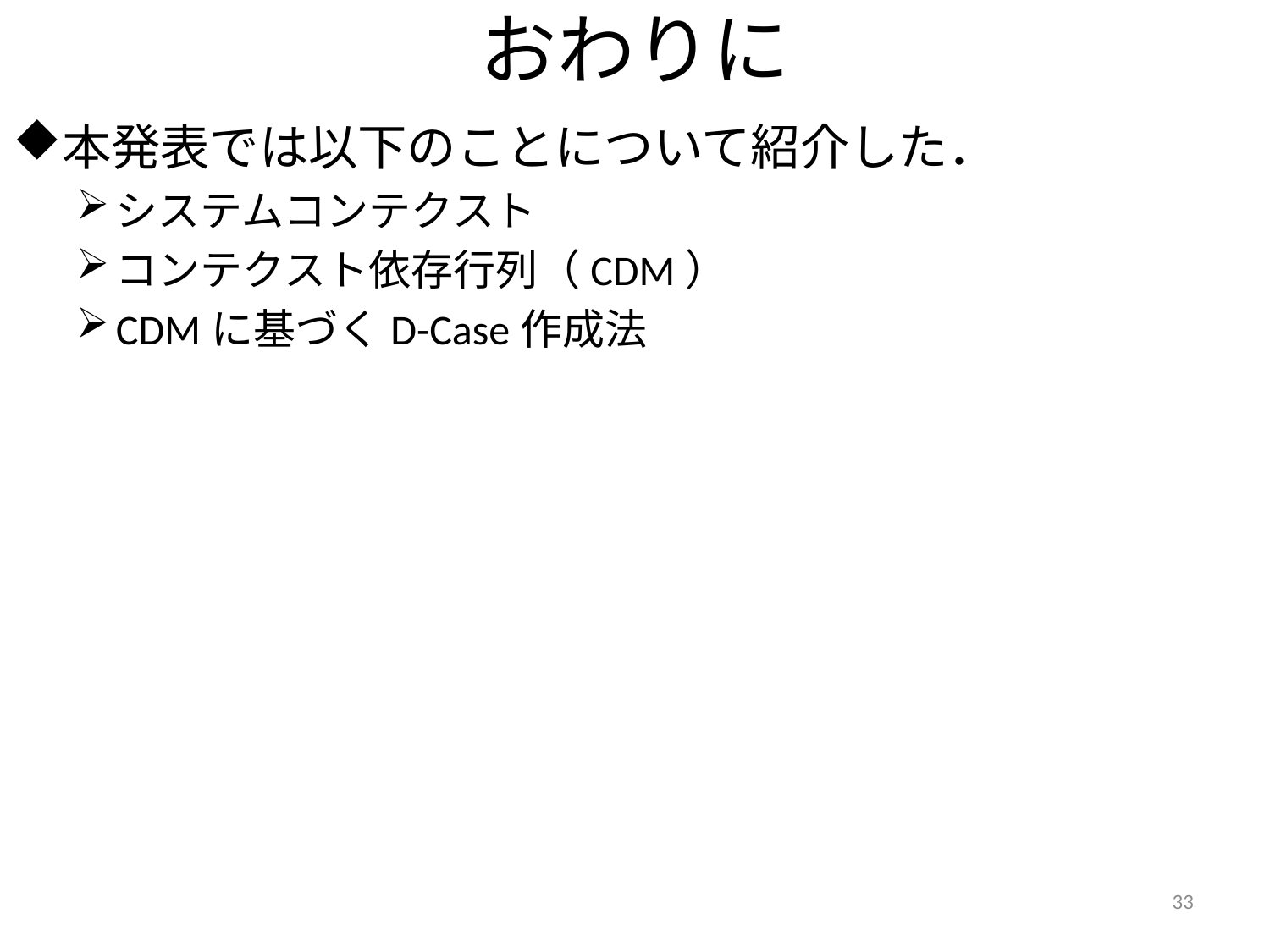

# おわりに
本発表では以下のことについて紹介した．
システムコンテクスト
コンテクスト依存行列（CDM）
CDMに基づくD-Case作成法

33